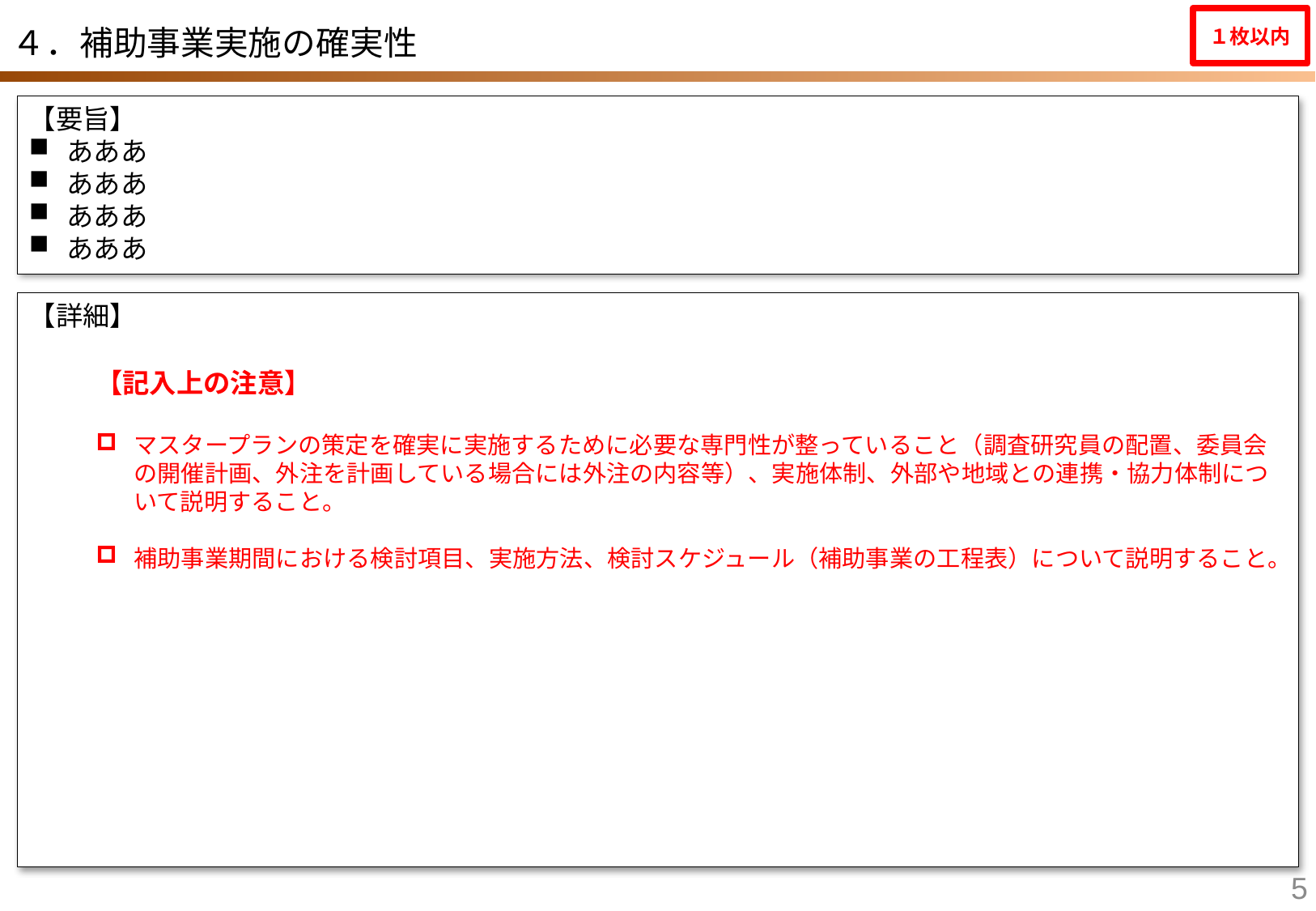

１枚以内
４．補助事業実施の確実性
【要旨】
あああ
あああ
あああ
あああ
【詳細】
【記入上の注意】

マスタープランの策定を確実に実施するために必要な専門性が整っていること（調査研究員の配置、委員会の開催計画、外注を計画している場合には外注の内容等）、実施体制、外部や地域との連携・協力体制について説明すること。

補助事業期間における検討項目、実施方法、検討スケジュール（補助事業の工程表）について説明すること。
5